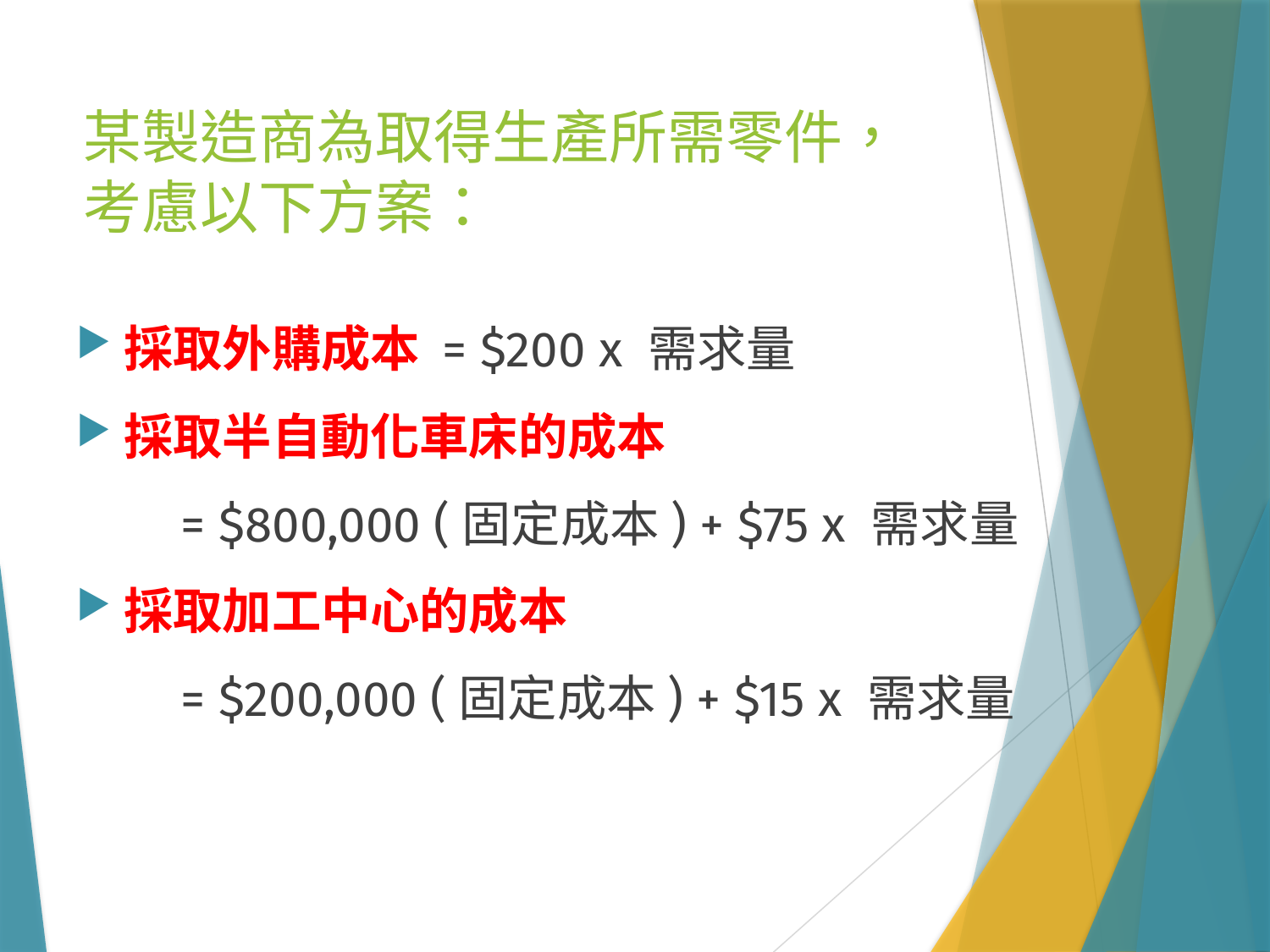

# 某製造商為取得生產所需零件，考慮以下方案：
採取外購成本 = $200 x 需求量
採取半自動化車床的成本
        = $800,000 (固定成本) + $75 x 需求量
採取加工中心的成本
        = $200,000 (固定成本) + $15 x 需求量